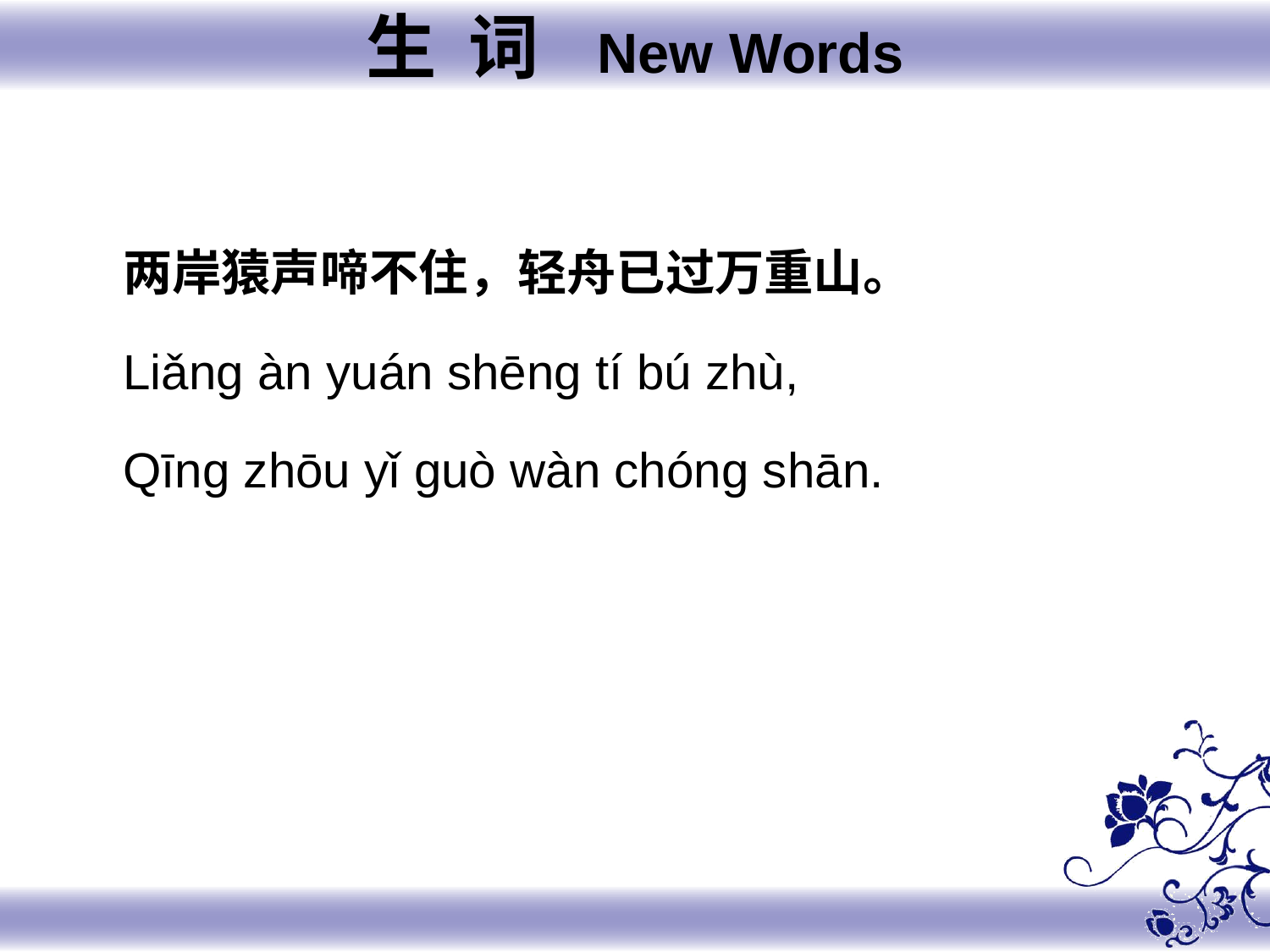

生  词   New Words
两岸猿声啼不住，轻舟已过万重山。
Liǎng àn yuán shēng tí bú zhù,
Qīng zhōu yǐ guò wàn chóng shān.